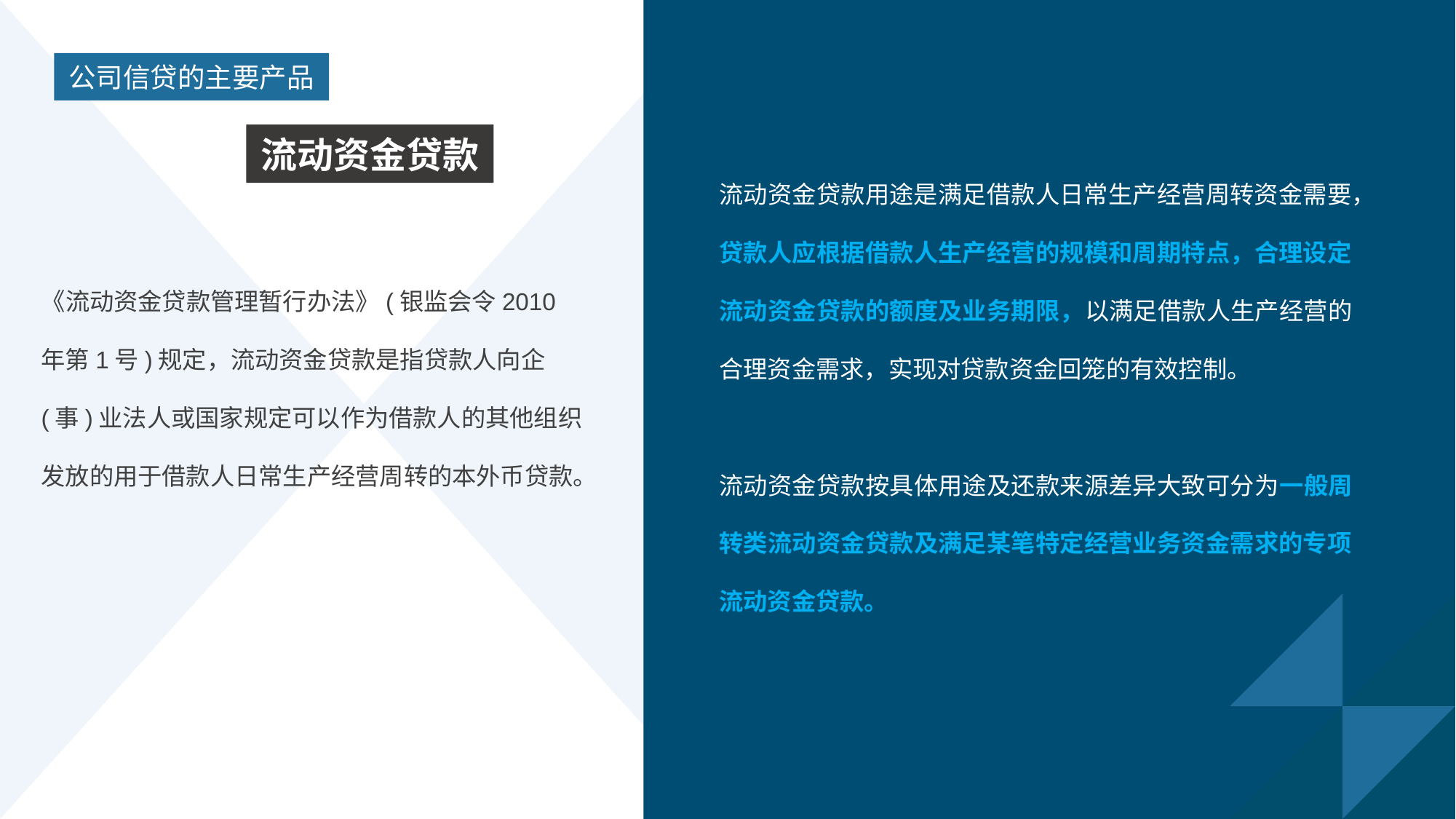

公司信贷的主要产品
流动资金贷款
流动资金贷款用途是满足借款人日常生产经营周转资金需要，贷款人应根据借款人生产经营的规模和周期特点，合理设定流动资金贷款的额度及业务期限，以满足借款人生产经营的合理资金需求，实现对贷款资金回笼的有效控制。

流动资金贷款按具体用途及还款来源差异大致可分为一般周转类流动资金贷款及满足某笔特定经营业务资金需求的专项流动资金贷款。
《流动资金贷款管理暂行办法》(银监会令2010年第1号)规定，流动资金贷款是指贷款人向企(事)业法人或国家规定可以作为借款人的其他组织发放的用于借款人日常生产经营周转的本外币贷款。